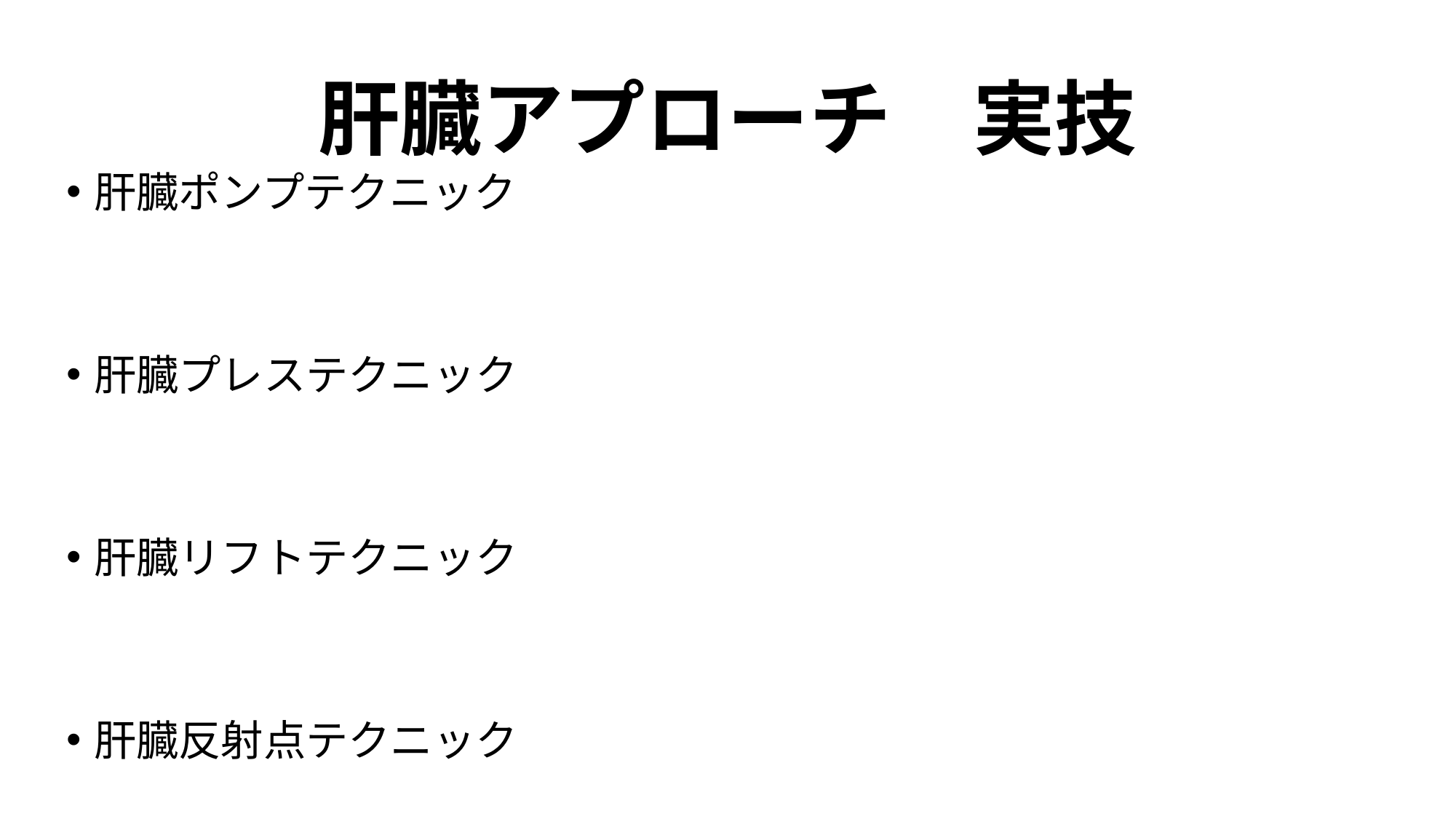

# 肝臓アプローチ　実技
肝臓ポンプテクニック

肝臓プレステクニック

肝臓リフトテクニック

肝臓反射点テクニック